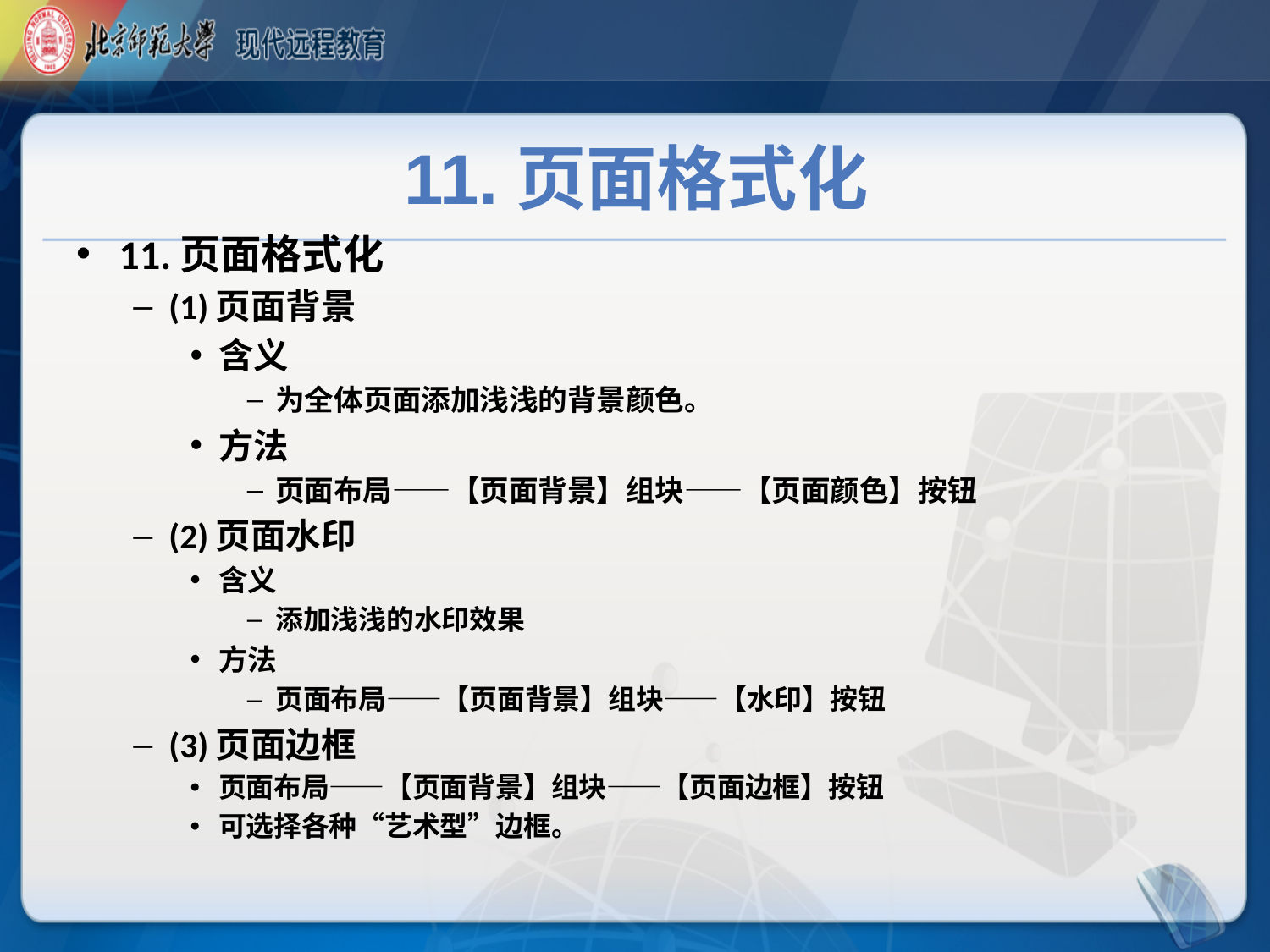

# 11.页面格式化
11.页面格式化
(1)页面背景
含义
为全体页面添加浅浅的背景颜色。
方法
页面布局——【页面背景】组块——【页面颜色】按钮
(2)页面水印
含义
添加浅浅的水印效果
方法
页面布局——【页面背景】组块——【水印】按钮
(3)页面边框
页面布局——【页面背景】组块——【页面边框】按钮
可选择各种“艺术型”边框。